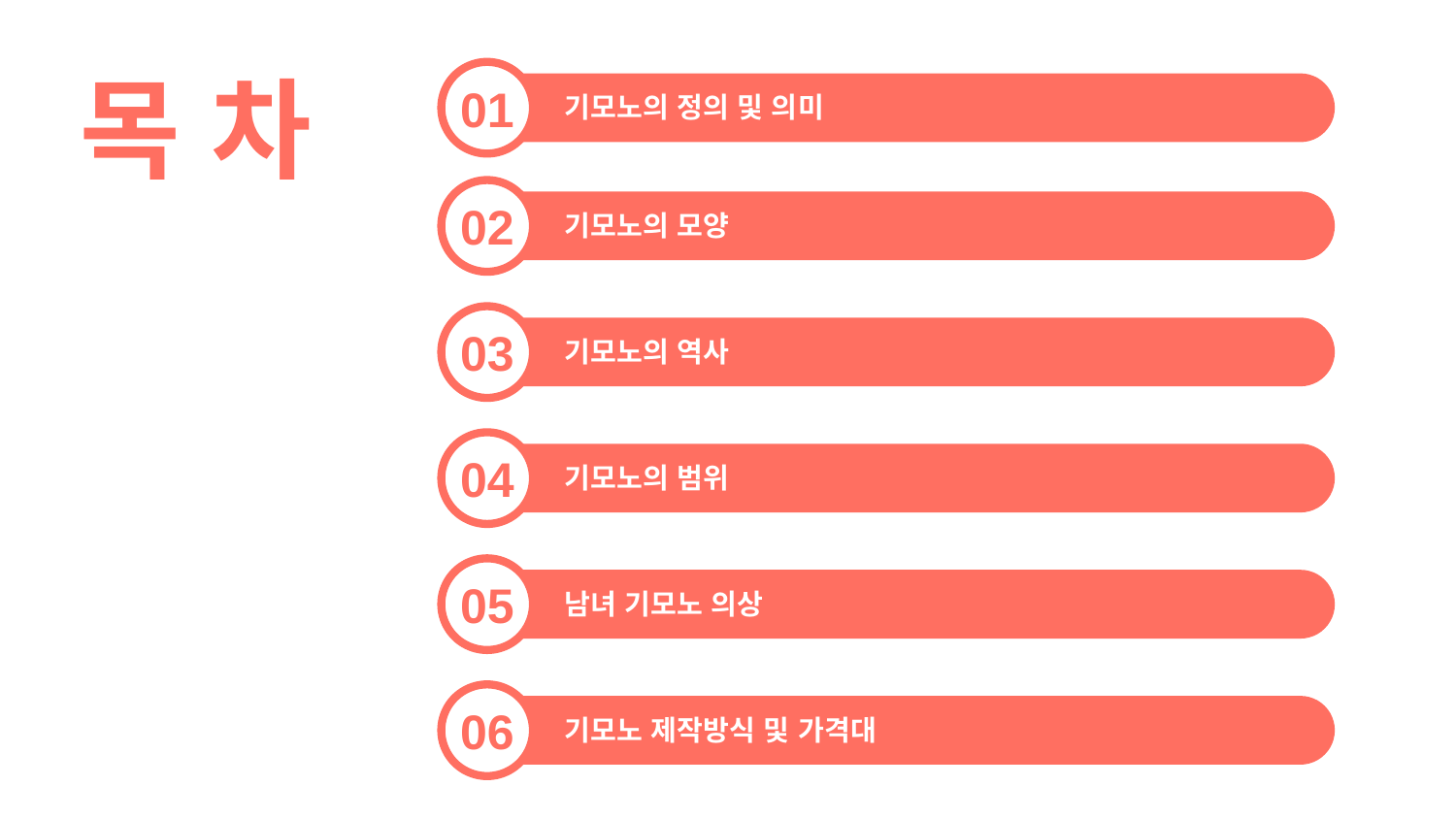

목 차

01
기모노의 정의 및 의미

02
기모노의 모양

03
기모노의 역사

04
기모노의 범위

05
남녀 기모노 의상

06
기모노 제작방식 및 가격대